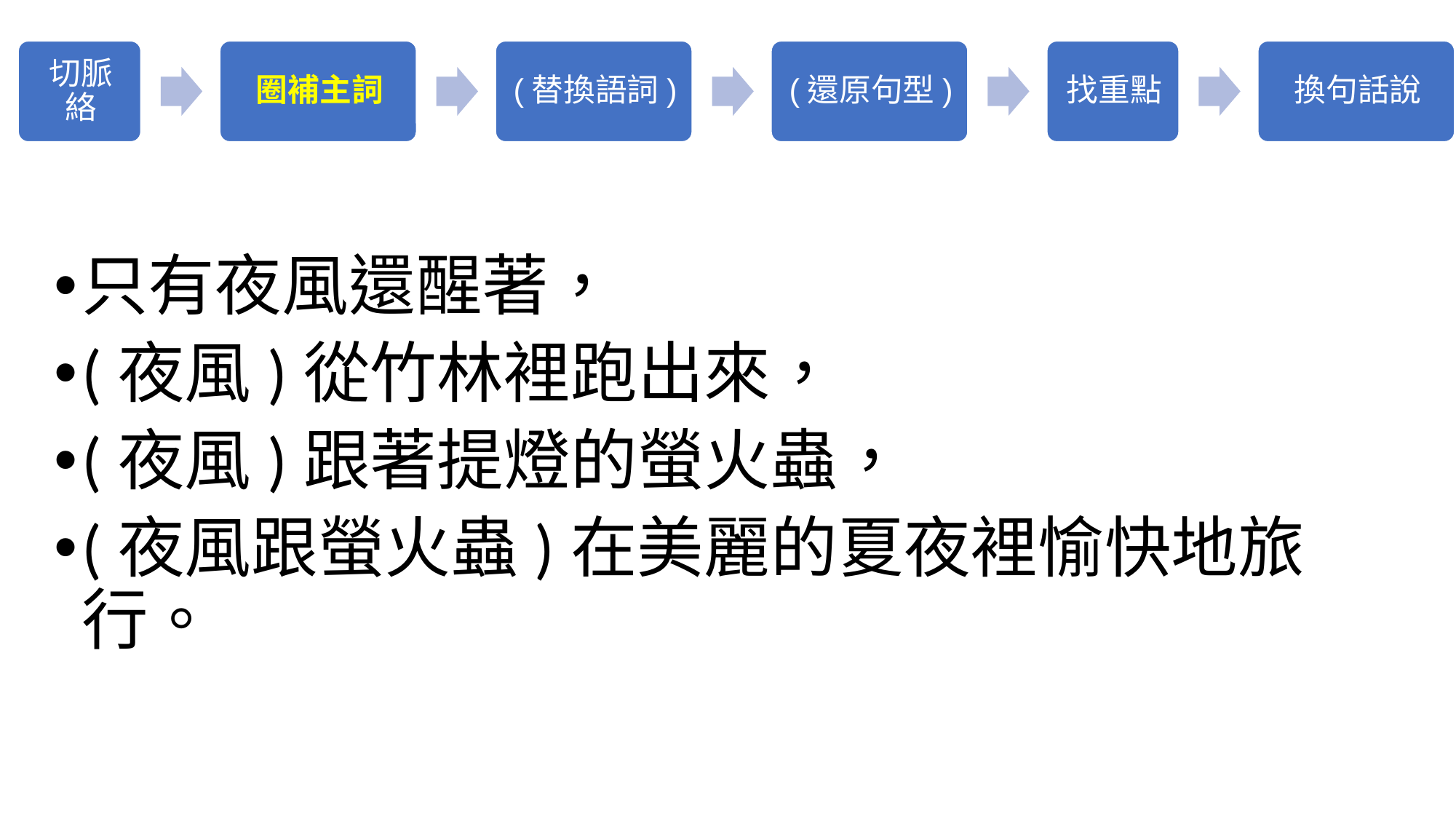

切脈絡

圈補主詞

(替換語詞)

(還原句型)

找重點

換句話說
只有夜風還醒著，
(夜風)從竹林裡跑出來，
(夜風)跟著提燈的螢火蟲，
(夜風跟螢火蟲)在美麗的夏夜裡愉快地旅行。